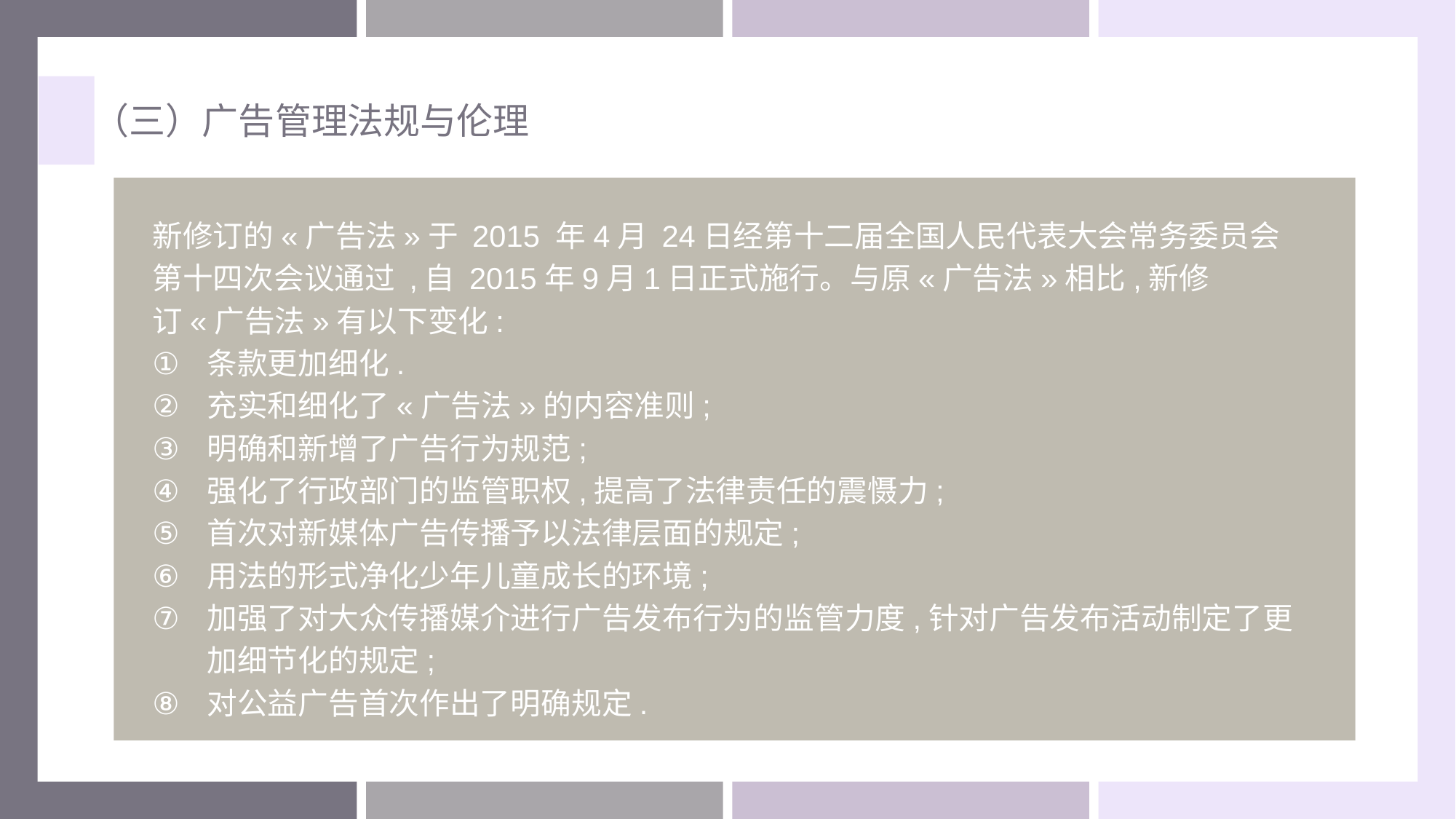

（三）广告管理法规与伦理

新修订的«广告法»于 2015 年4月 24日经第十二届全国人民代表大会常务委员会第十四次会议通过 ,自 2015年9月1日正式施行。与原«广告法»相比,新修订«广告法»有以下变化:
条款更加细化.
充实和细化了«广告法»的内容准则;
明确和新增了广告行为规范;
强化了行政部门的监管职权,提高了法律责任的震慑力;
首次对新媒体广告传播予以法律层面的规定;
用法的形式净化少年儿童成长的环境;
加强了对大众传播媒介进行广告发布行为的监管力度,针对广告发布活动制定了更加细节化的规定;
对公益广告首次作出了明确规定.